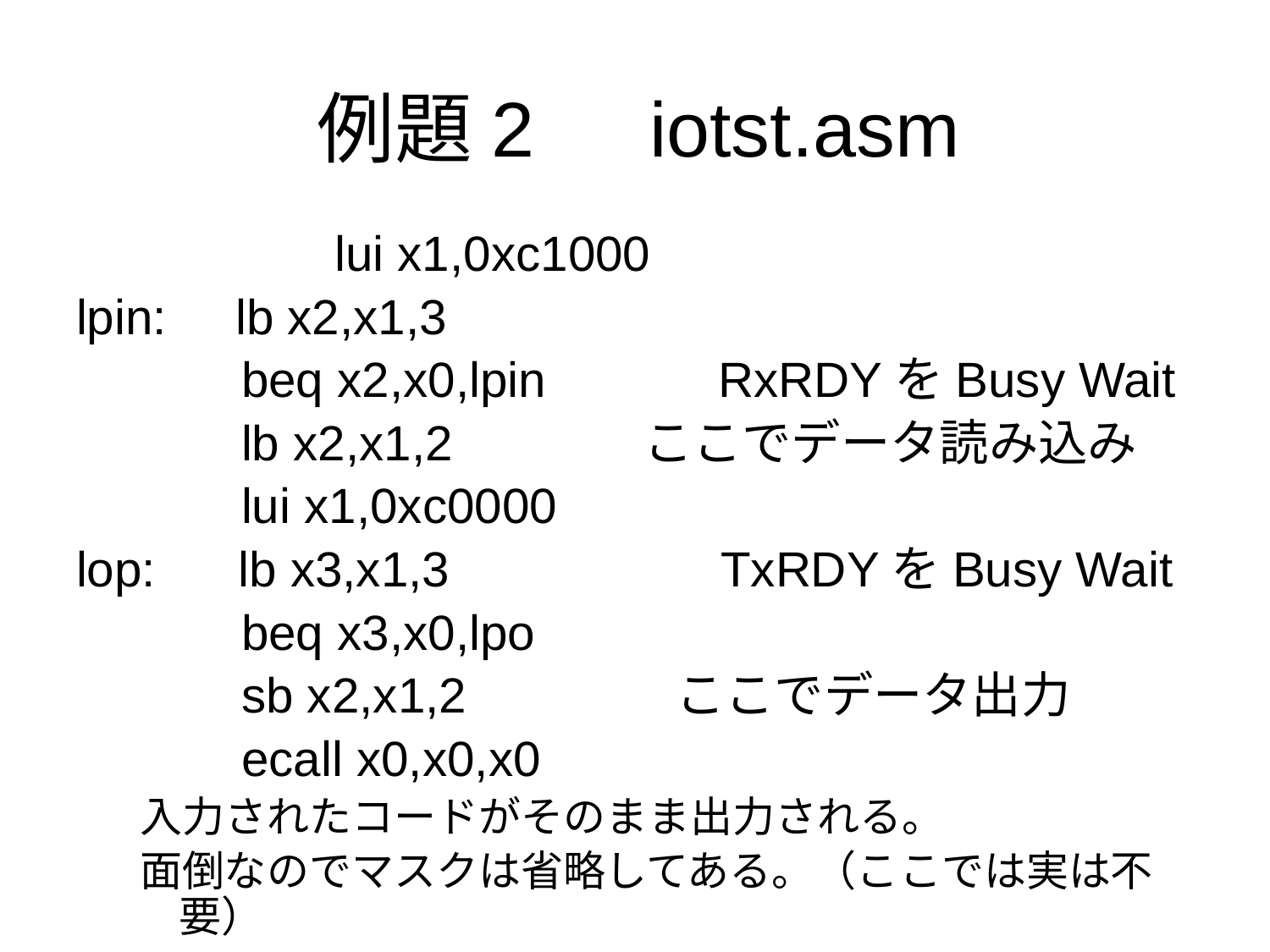

# 例題2　iotst.asm
　　　　　lui x1,0xc1000
lpin:     lb x2,x1,3
            beq x2,x0,lpin　　　RxRDYをBusy Wait
            lb x2,x1,2             ここでデータ読み込み
            lui x1,0xc0000
lop:      lb x3,x1,3　　　　　TxRDYをBusy Wait
            beq x3,x0,lpo
            sb x2,x1,2　　　　ここでデータ出力
            ecall x0,x0,x0
入力されたコードがそのまま出力される。
面倒なのでマスクは省略してある。（ここでは実は不要）